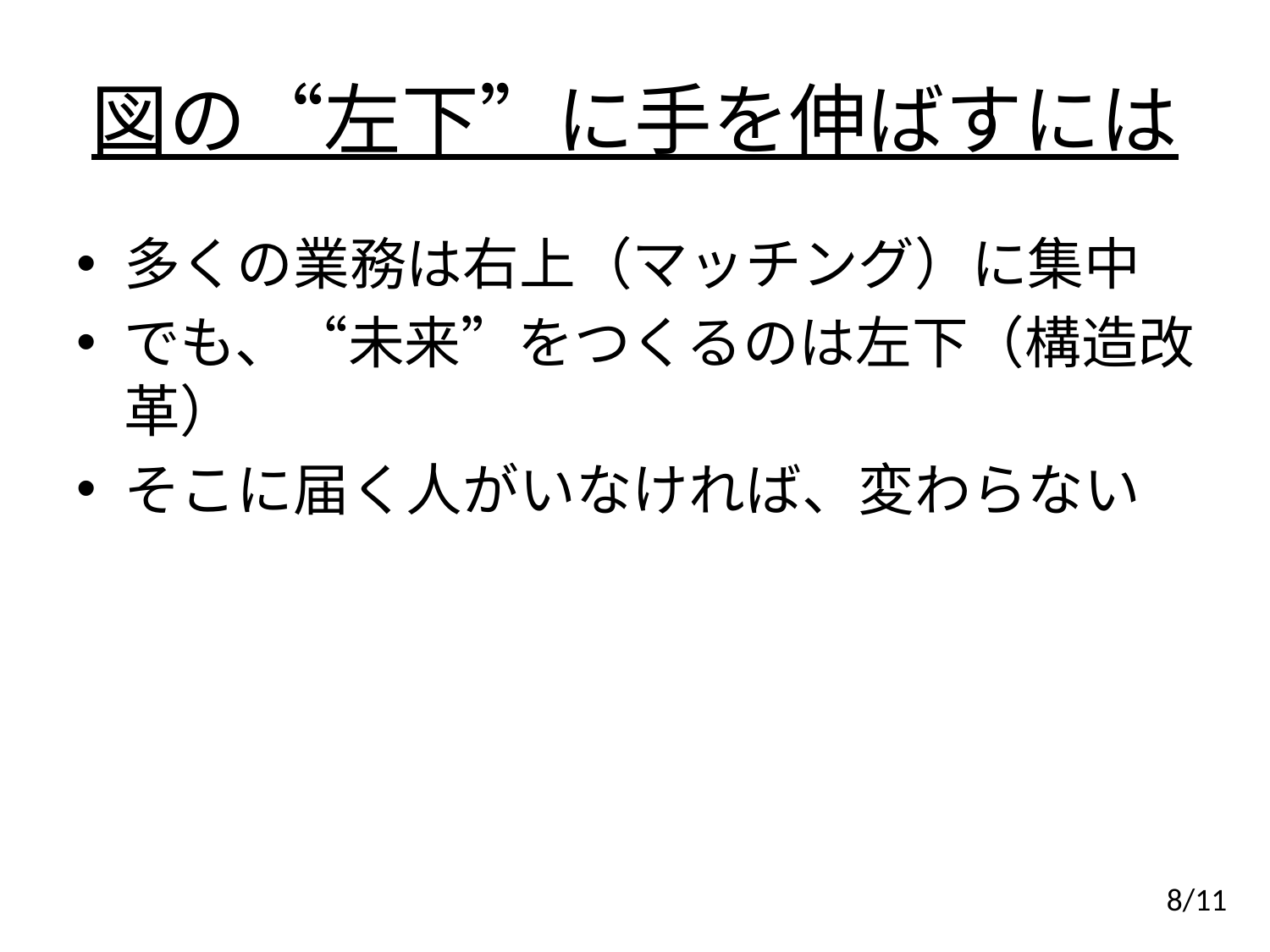

# 図の“左下”に手を伸ばすには
多くの業務は右上（マッチング）に集中
でも、“未来”をつくるのは左下（構造改革）
そこに届く人がいなければ、変わらない
8/11